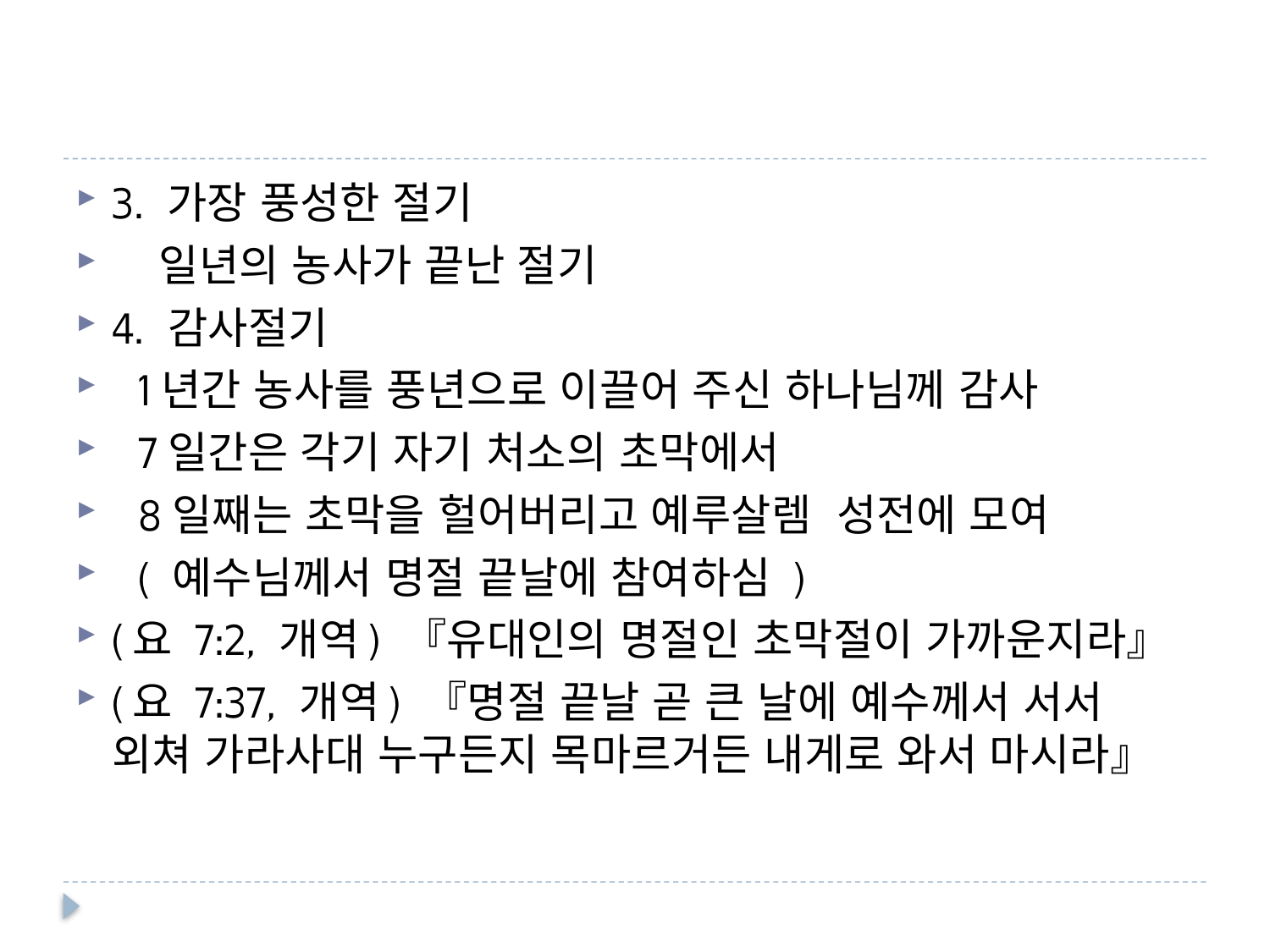

#
3. 가장 풍성한 절기
   일년의 농사가 끝난 절기
4. 감사절기
  1년간 농사를 풍년으로 이끌어 주신 하나님께 감사
  7일간은 각기 자기 처소의 초막에서
  8일째는 초막을 헐어버리고 예루살렘  성전에 모여
  ( 예수님께서 명절 끝날에 참여하심 )
(요 7:2, 개역) 『유대인의 명절인 초막절이 가까운지라』
(요 7:37, 개역) 『명절 끝날 곧 큰 날에 예수께서 서서 외쳐 가라사대 누구든지 목마르거든 내게로 와서 마시라』